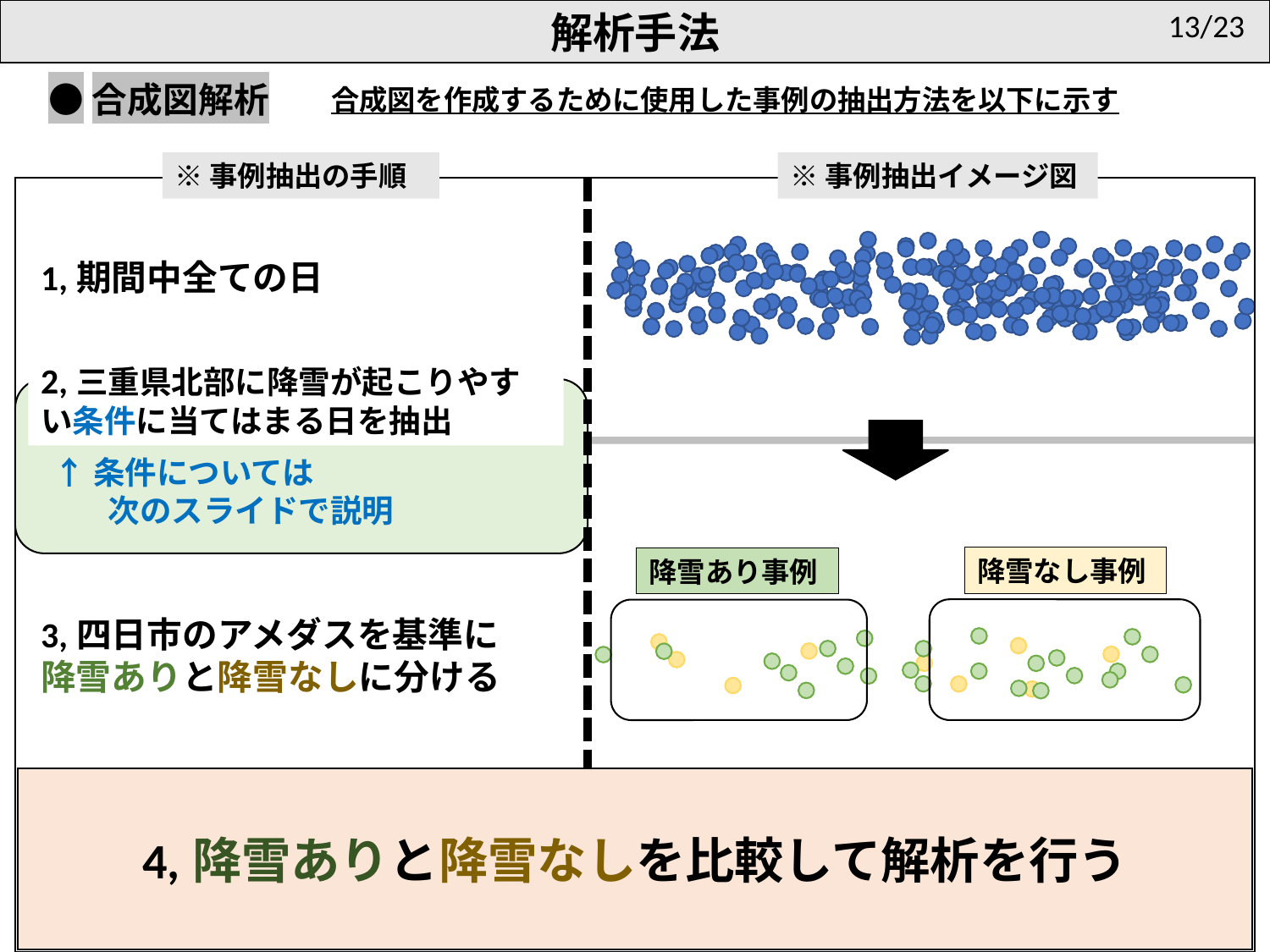

解析手法
13/23
●合成図解析
合成図を作成するために使用した事例の抽出方法を以下に示す
※事例抽出の手順
※事例抽出イメージ図

1,期間中全ての日
2,三重県北部に降雪が起こりやすい条件に当てはまる日を抽出

↑条件については
次のスライドで説明
降雪なし事例

降雪あり事例

3,四日市のアメダスを基準に
降雪ありと降雪なしに分ける

4,降雪ありと降雪なしを比較して解析を行う